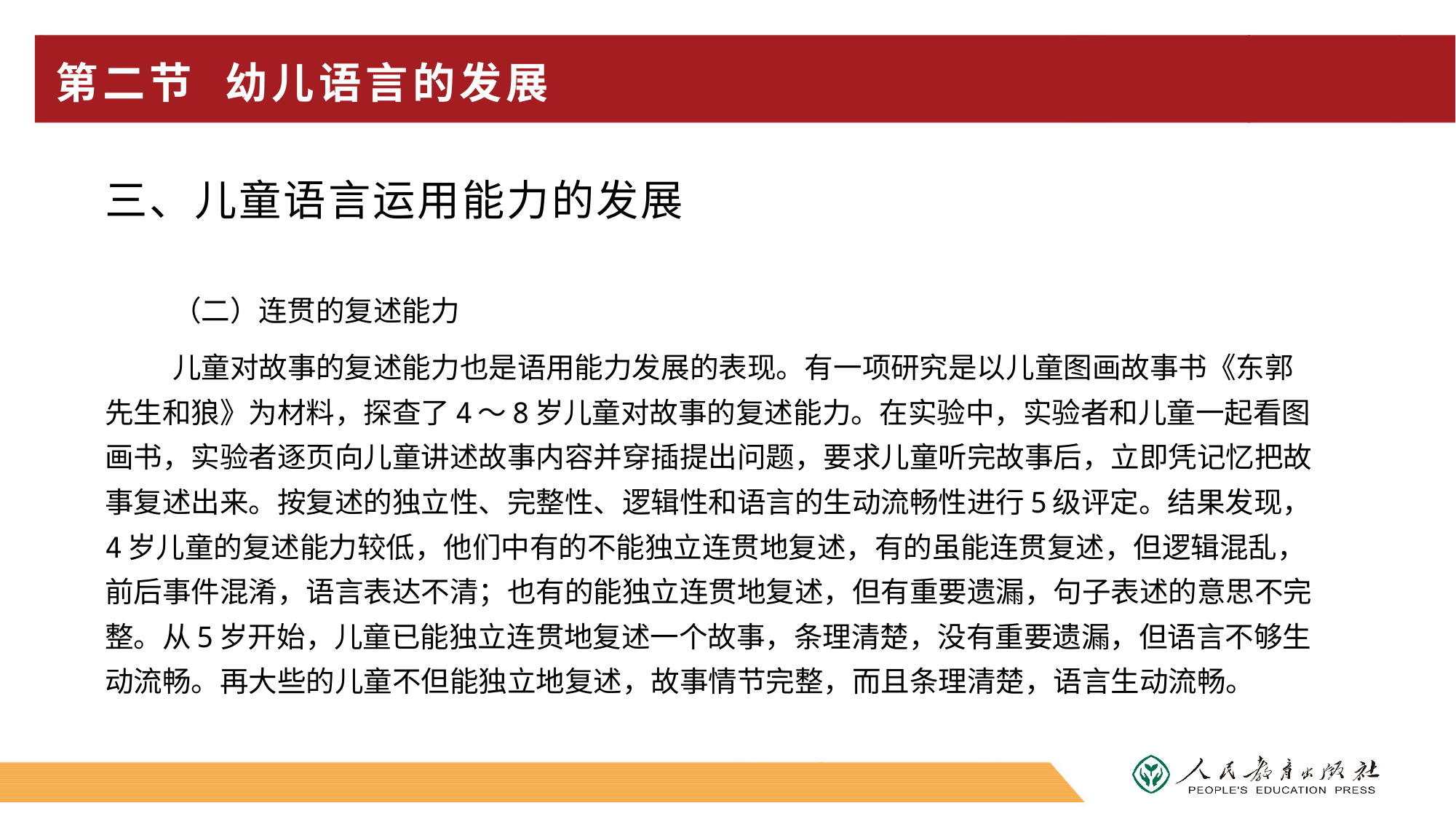

# 第二节  幼儿语言的发展
三、儿童语言运用能力的发展
（二）连贯的复述能力
儿童对故事的复述能力也是语用能力发展的表现。有一项研究是以儿童图画故事书《东郭先生和狼》为材料，探查了4～8岁儿童对故事的复述能力。在实验中，实验者和儿童一起看图画书，实验者逐页向儿童讲述故事内容并穿插提出问题，要求儿童听完故事后，立即凭记忆把故事复述出来。按复述的独立性、完整性、逻辑性和语言的生动流畅性进行5级评定。结果发现，4岁儿童的复述能力较低，他们中有的不能独立连贯地复述，有的虽能连贯复述，但逻辑混乱，前后事件混淆，语言表达不清；也有的能独立连贯地复述，但有重要遗漏，句子表述的意思不完整。从5岁开始，儿童已能独立连贯地复述一个故事，条理清楚，没有重要遗漏，但语言不够生动流畅。再大些的儿童不但能独立地复述，故事情节完整，而且条理清楚，语言生动流畅。